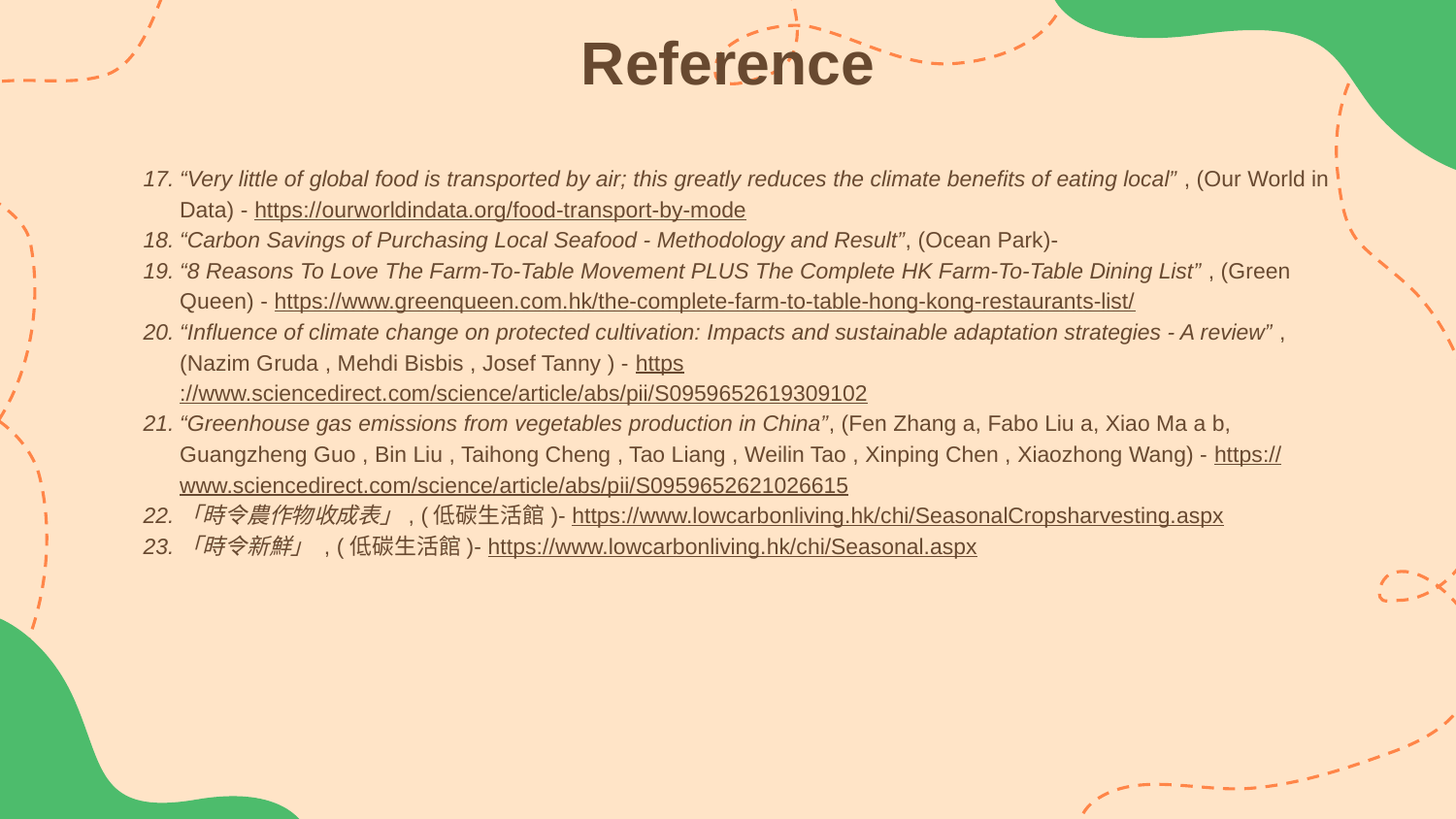

Reference
“Very little of global food is transported by air; this greatly reduces the climate benefits of eating local” , (Our World in Data) - https://ourworldindata.org/food-transport-by-mode
“Carbon Savings of Purchasing Local Seafood - Methodology and Result”, (Ocean Park)-
“8 Reasons To Love The Farm-To-Table Movement PLUS The Complete HK Farm-To-Table Dining List” , (Green Queen) - https://www.greenqueen.com.hk/the-complete-farm-to-table-hong-kong-restaurants-list/
“Influence of climate change on protected cultivation: Impacts and sustainable adaptation strategies - A review” , (Nazim Gruda , Mehdi Bisbis , Josef Tanny ) - https://www.sciencedirect.com/science/article/abs/pii/S0959652619309102
“Greenhouse gas emissions from vegetables production in China”, (Fen Zhang a, Fabo Liu a, Xiao Ma a b, Guangzheng Guo , Bin Liu , Taihong Cheng , Tao Liang , Weilin Tao , Xinping Chen , Xiaozhong Wang) - https:// www.sciencedirect.com/science/article/abs/pii/S0959652621026615
「時令農作物收成表」, (低碳生活館)- https://www.lowcarbonliving.hk/chi/SeasonalCropsharvesting.aspx
「時令新鮮」 , (低碳生活館)- https://www.lowcarbonliving.hk/chi/Seasonal.aspx